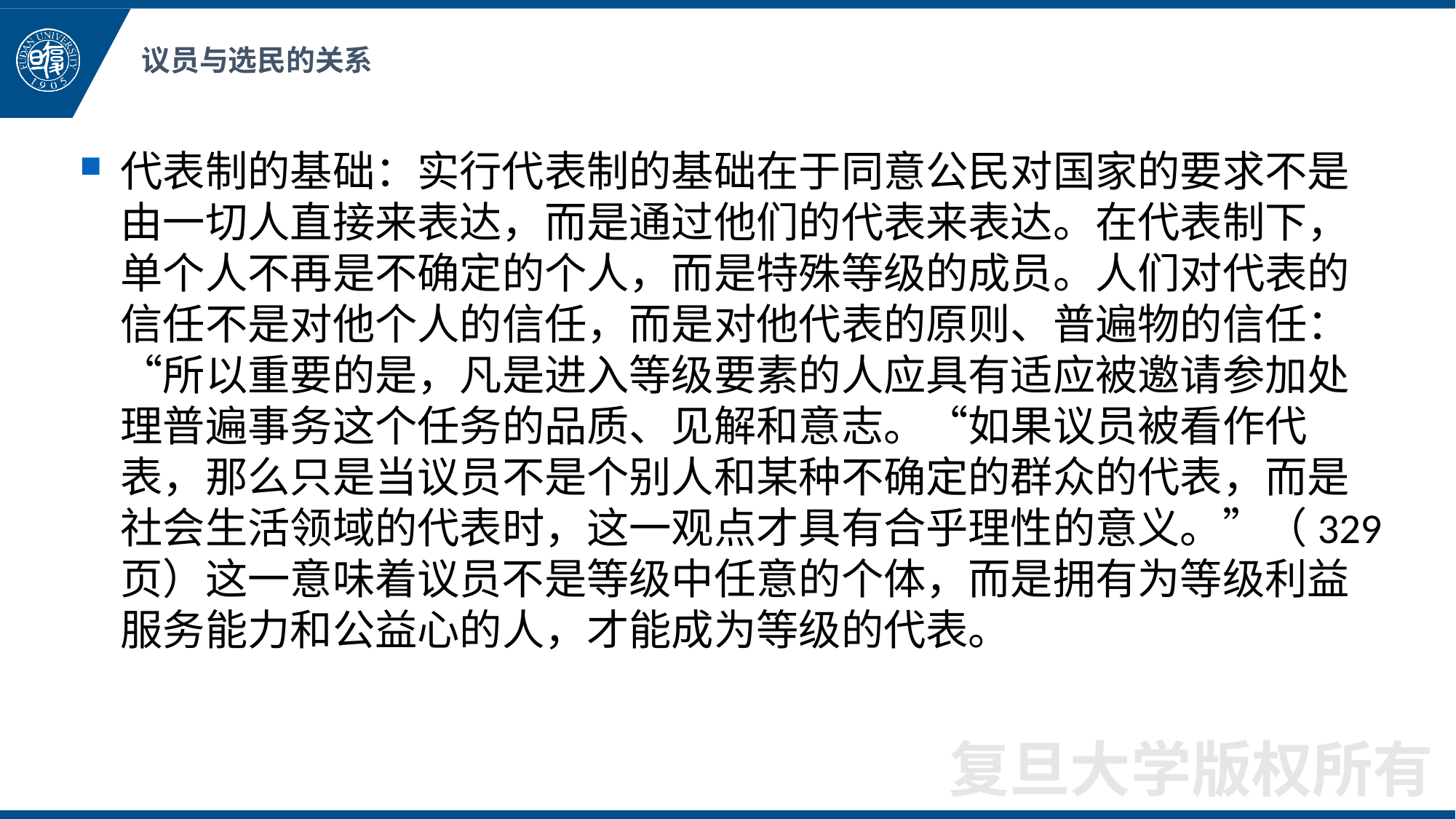

# 议员与选民的关系
代表制的基础：实行代表制的基础在于同意公民对国家的要求不是由一切人直接来表达，而是通过他们的代表来表达。在代表制下，单个人不再是不确定的个人，而是特殊等级的成员。人们对代表的信任不是对他个人的信任，而是对他代表的原则、普遍物的信任：“所以重要的是，凡是进入等级要素的人应具有适应被邀请参加处理普遍事务这个任务的品质、见解和意志。“如果议员被看作代表，那么只是当议员不是个别人和某种不确定的群众的代表，而是社会生活领域的代表时，这一观点才具有合乎理性的意义。”（329页）这一意味着议员不是等级中任意的个体，而是拥有为等级利益服务能力和公益心的人，才能成为等级的代表。